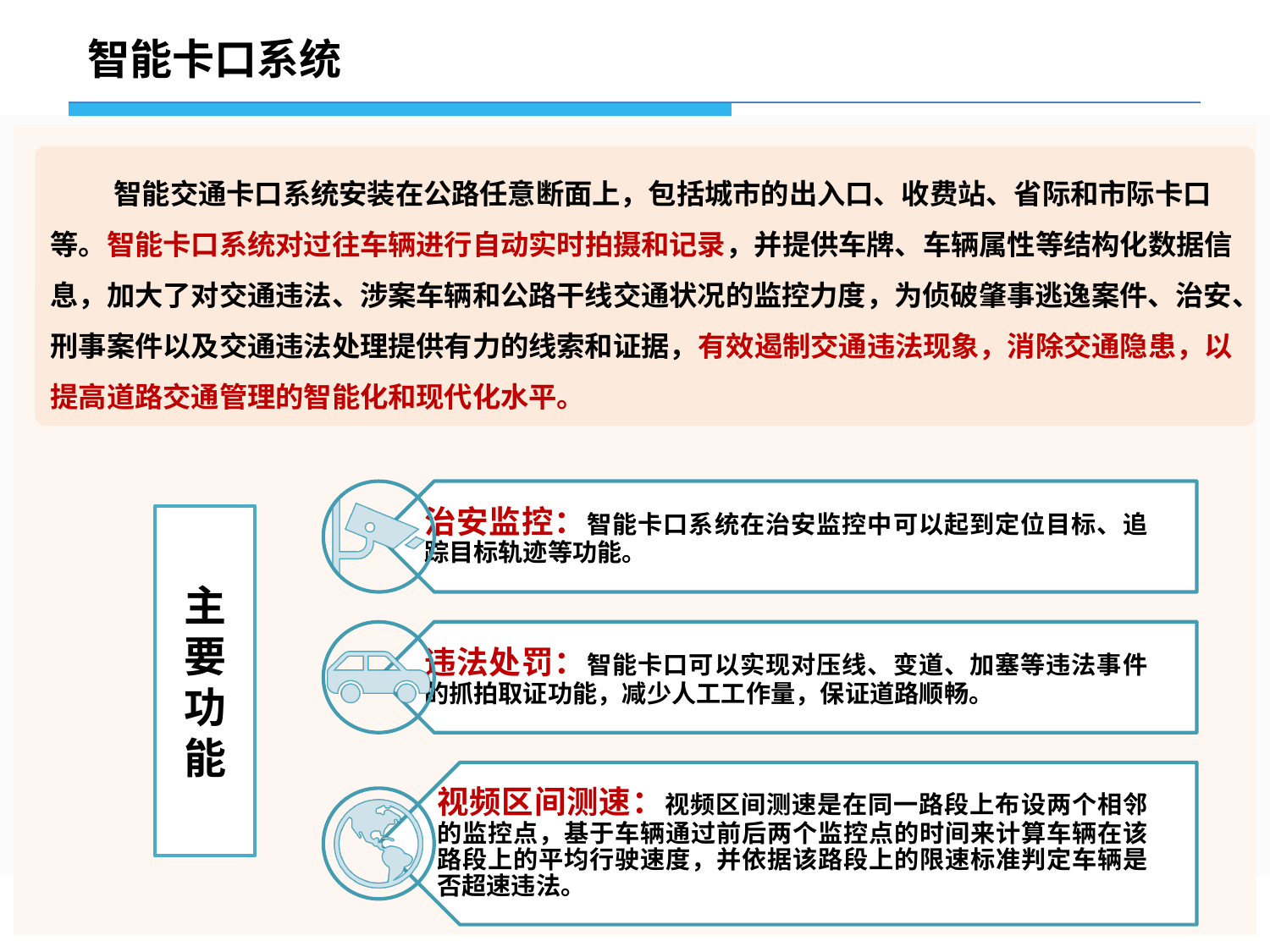

智能卡口系统
智能交通卡口系统安装在公路任意断面上，包括城市的出入口、收费站、省际和市际卡口等。智能卡口系统对过往车辆进行自动实时拍摄和记录，并提供车牌、车辆属性等结构化数据信息，加大了对交通违法、涉案车辆和公路干线交通状况的监控力度，为侦破肇事逃逸案件、治安、刑事案件以及交通违法处理提供有力的线索和证据，有效遏制交通违法现象，消除交通隐患，以提高道路交通管理的智能化和现代化水平。
治安监控：智能卡口系统在治安监控中可以起到定位目标、追踪目标轨迹等功能。
违法处罚：智能卡口可以实现对压线、变道、加塞等违法事件的抓拍取证功能，减少人工工作量，保证道路顺畅。
视频区间测速：视频区间测速是在同一路段上布设两个相邻的监控点，基于车辆通过前后两个监控点的时间来计算车辆在该路段上的平均行驶速度，并依据该路段上的限速标准判定车辆是否超速违法。
主要功能